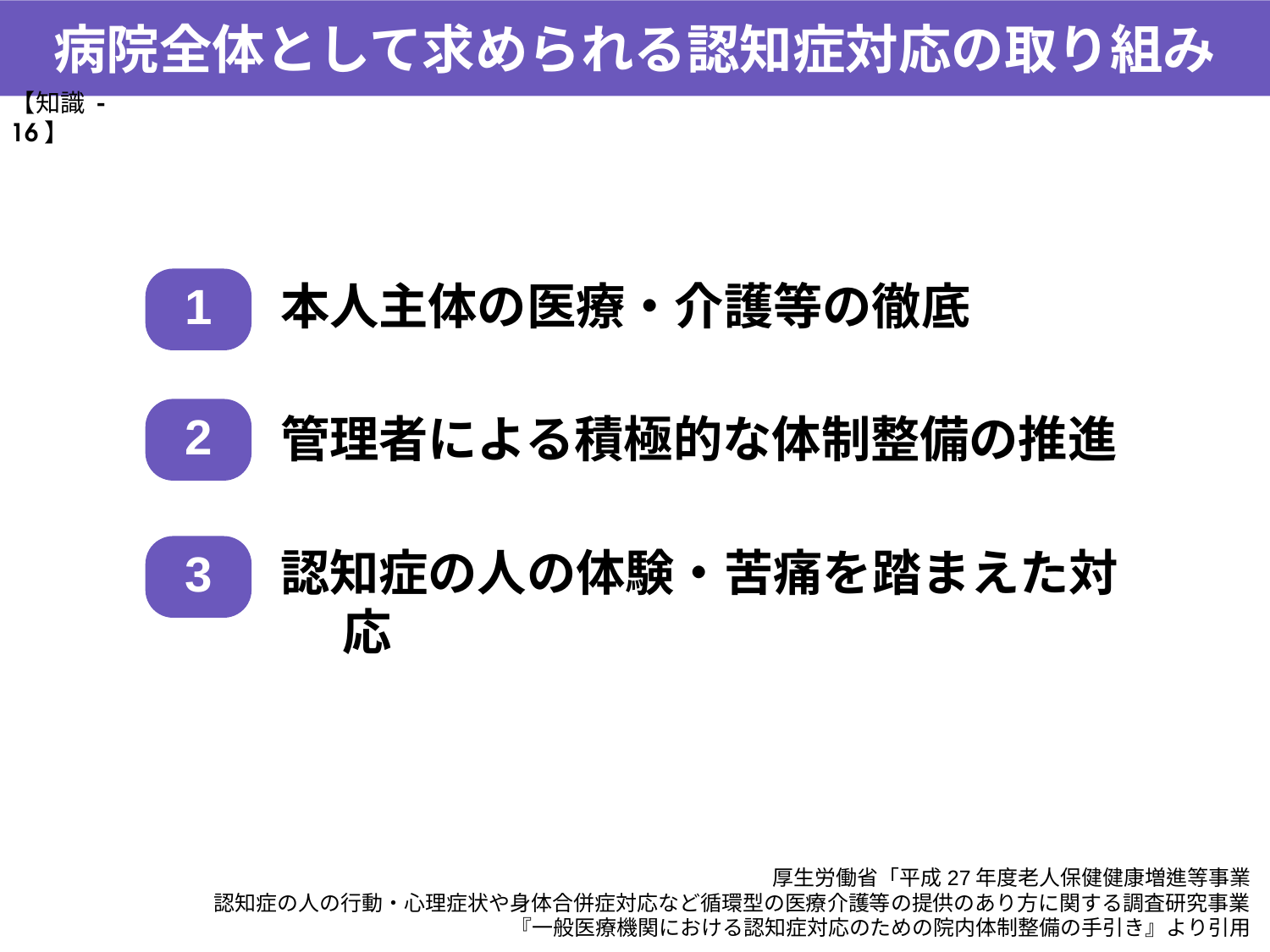

病院全体として求められる認知症対応の取り組み
【知識 -16】
1
本人主体の医療・介護等の徹底
管理者による積極的な体制整備の推進
認知症の人の体験・苦痛を踏まえた対応
2
3
厚生労働省「平成27年度老人保健健康増進等事業
認知症の人の行動・心理症状や身体合併症対応など循環型の医療介護等の提供のあり方に関する調査研究事業
『一般医療機関における認知症対応のための院内体制整備の手引き』より引用